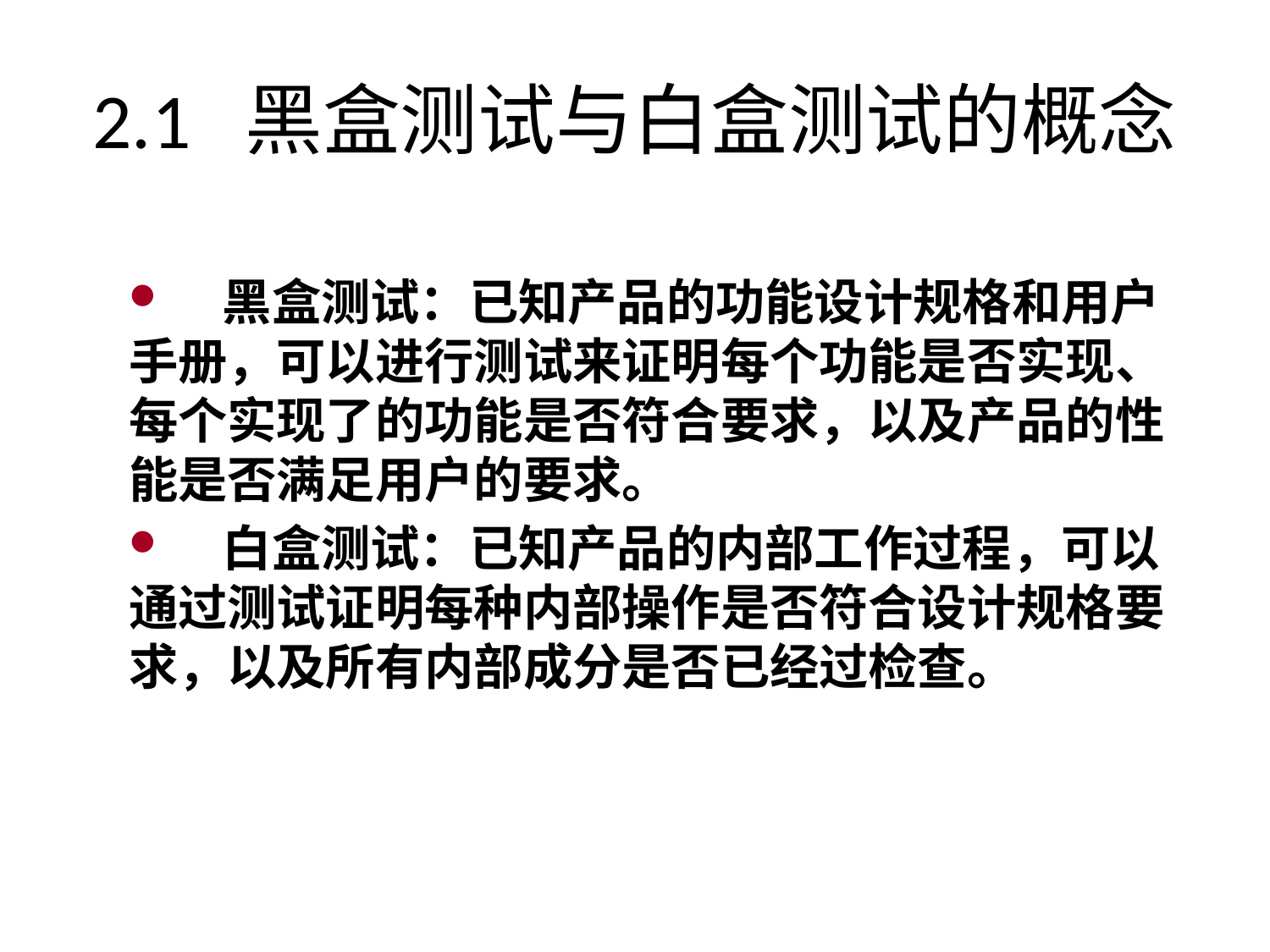

# 2.1  黑盒测试与白盒测试的概念
    黑盒测试：已知产品的功能设计规格和用户手册，可以进行测试来证明每个功能是否实现、每个实现了的功能是否符合要求，以及产品的性能是否满足用户的要求。
    白盒测试：已知产品的内部工作过程，可以通过测试证明每种内部操作是否符合设计规格要求，以及所有内部成分是否已经过检查。